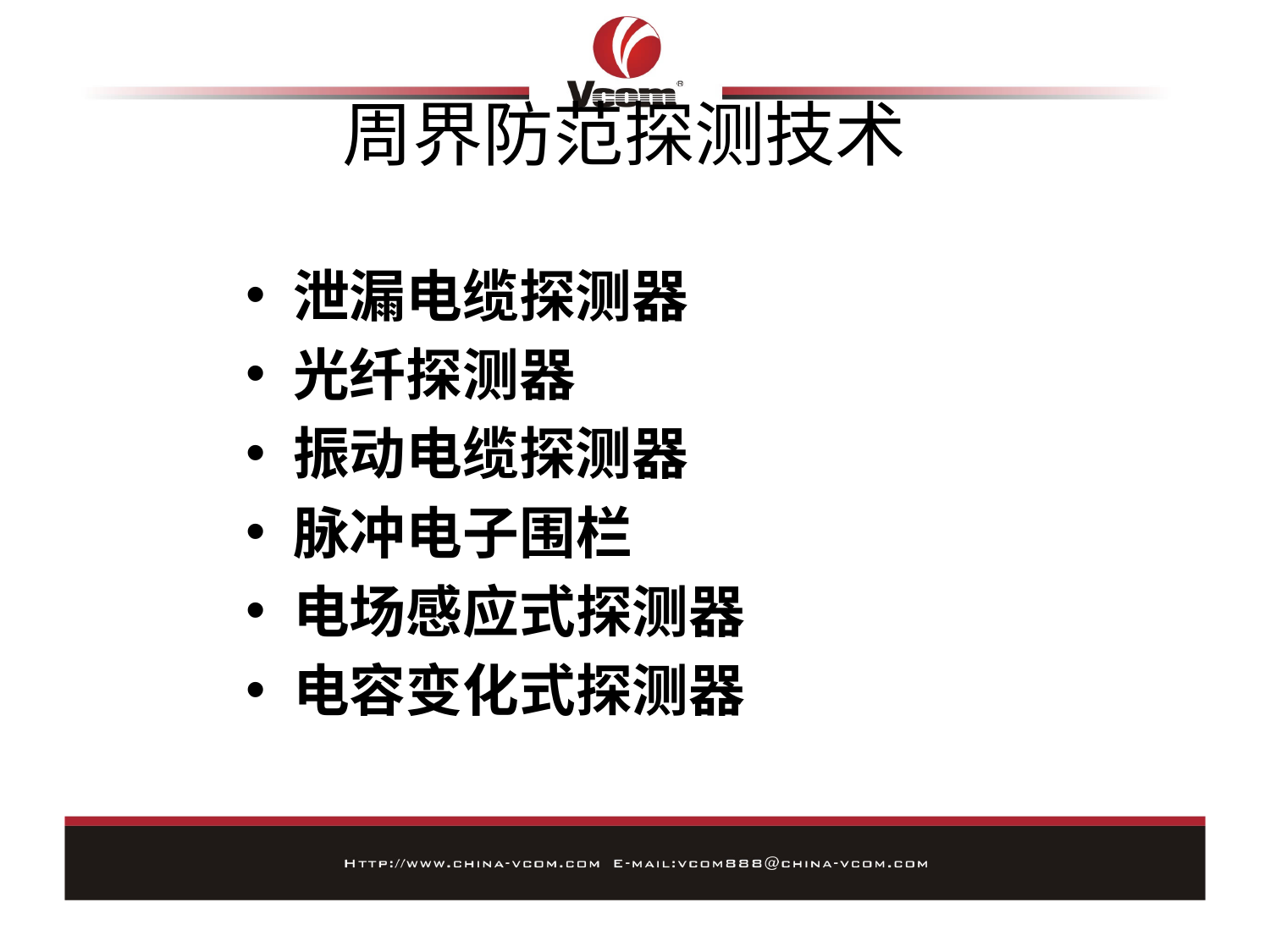

# 周界防范探测技术
泄漏电缆探测器
光纤探测器
振动电缆探测器
脉冲电子围栏
电场感应式探测器
电容变化式探测器